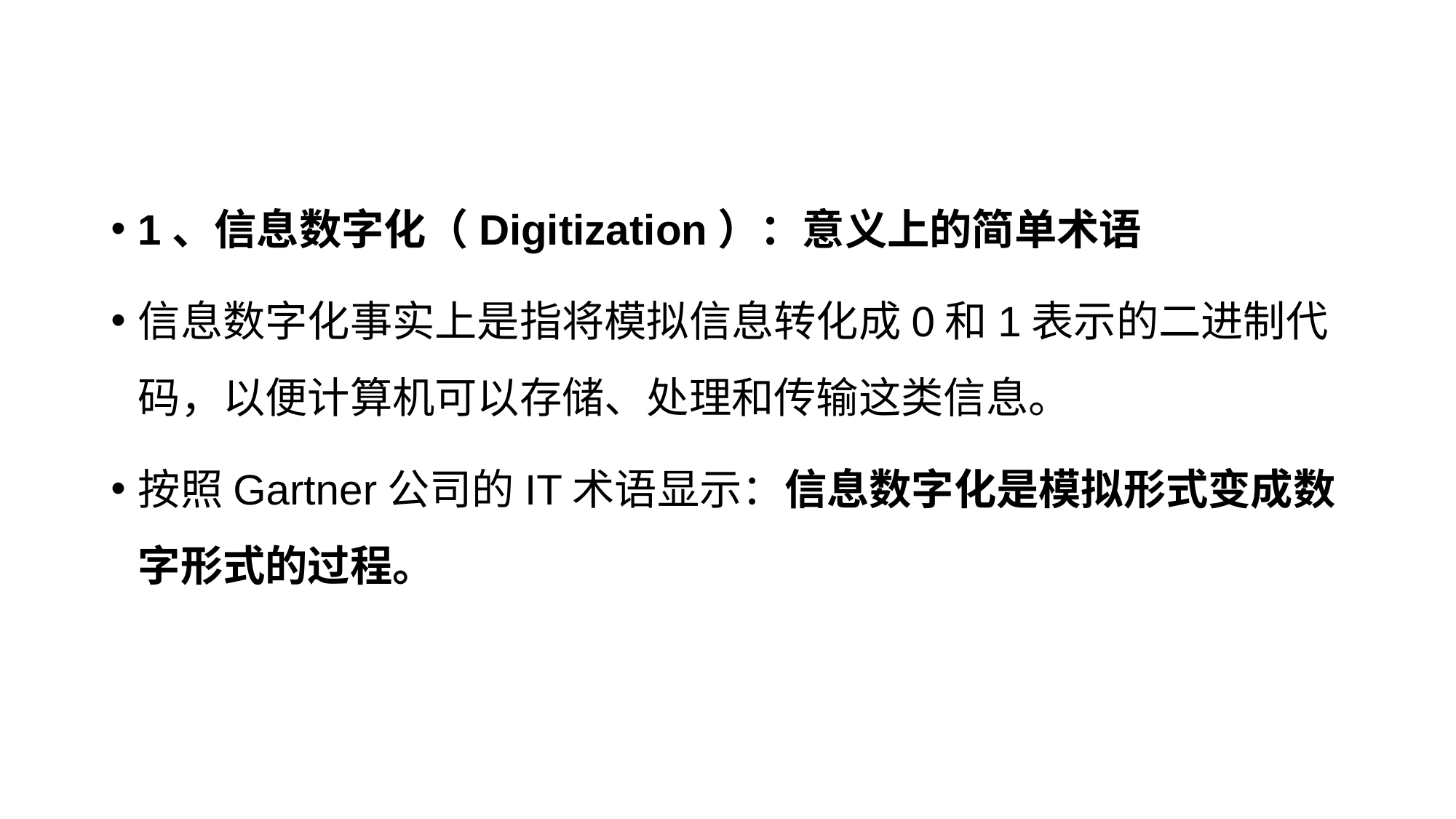

1、信息数字化（Digitization）：意义上的简单术语
信息数字化事实上是指将模拟信息转化成0和1表示的二进制代码，以便计算机可以存储、处理和传输这类信息。
按照Gartner公司的IT术语显示：信息数字化是模拟形式变成数字形式的过程。